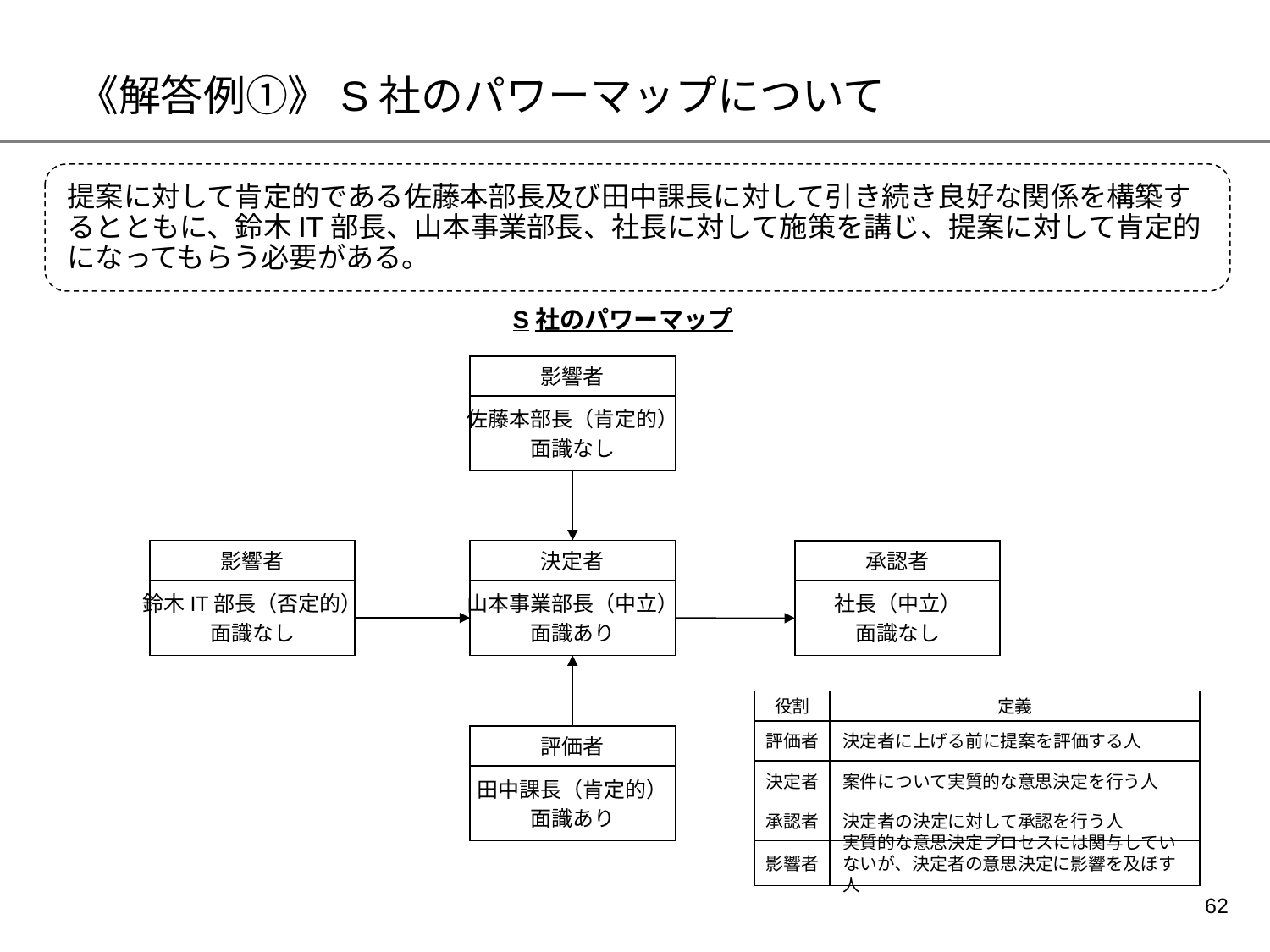

# 《解答例①》S社のパワーマップについて

提案に対して肯定的である佐藤本部長及び田中課長に対して引き続き良好な関係を構築するとともに、鈴木IT部長、山本事業部長、社長に対して施策を講じ、提案に対して肯定的になってもらう必要がある。
S社のパワーマップ
影響者
佐藤本部長（肯定的）
面識なし
影響者
決定者
承認者
鈴木IT部長（否定的）
面識なし
山本事業部長（中立）
面識あり
社長（中立）
面識なし
役割
定義
評価者
決定者に上げる前に提案を評価する人
評価者
決定者
案件について実質的な意思決定を行う人
田中課長（肯定的）
面識あり
承認者
決定者の決定に対して承認を行う人
影響者
実質的な意思決定プロセスには関与していないが、決定者の意思決定に影響を及ぼす人
62